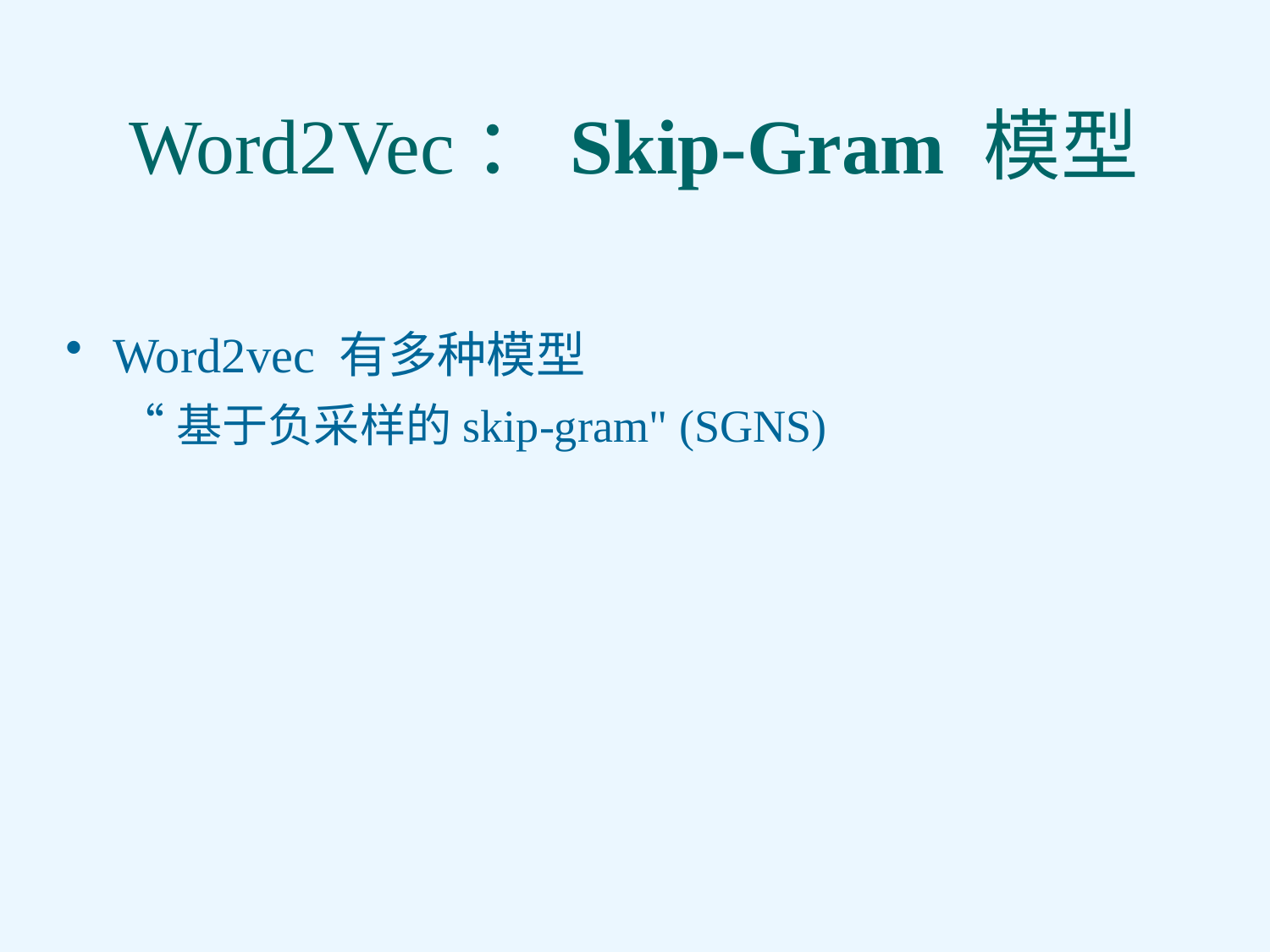

# Word2Vec：Skip-Gram 模型
Word2vec 有多种模型
     “基于负采样的skip-gram" (SGNS)